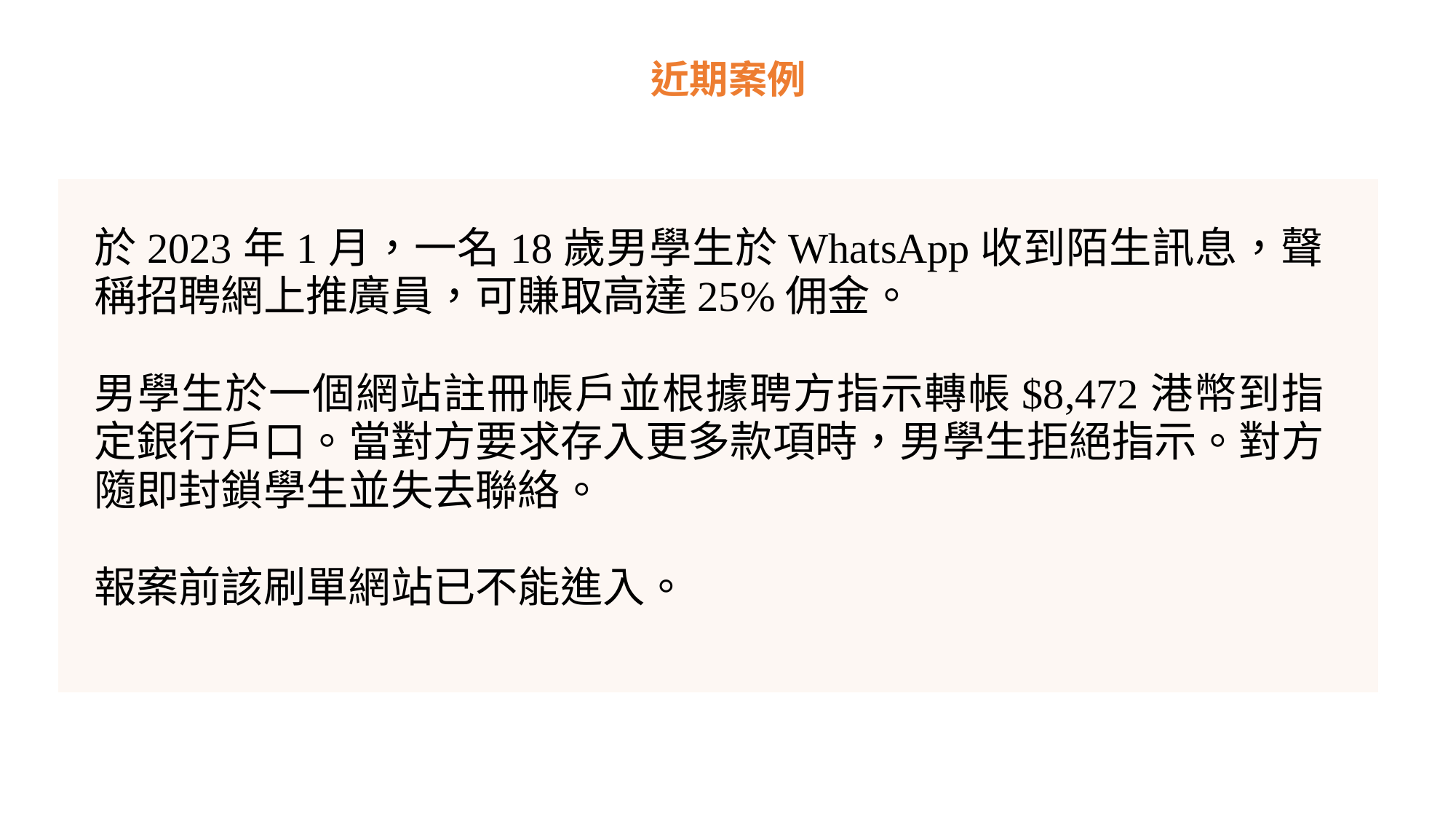

# 近期案例

於2023年1月，一名18歲男學生於WhatsApp收到陌生訊息，聲稱招聘網上推廣員，可賺取高達25%佣金。

男學生於一個網站註冊帳戶並根據聘方指示轉帳$8,472港幣到指定銀行戶口。當對方要求存入更多款項時，男學生拒絕指示。對方隨即封鎖學生並失去聯絡。

報案前該刷單網站已不能進入。